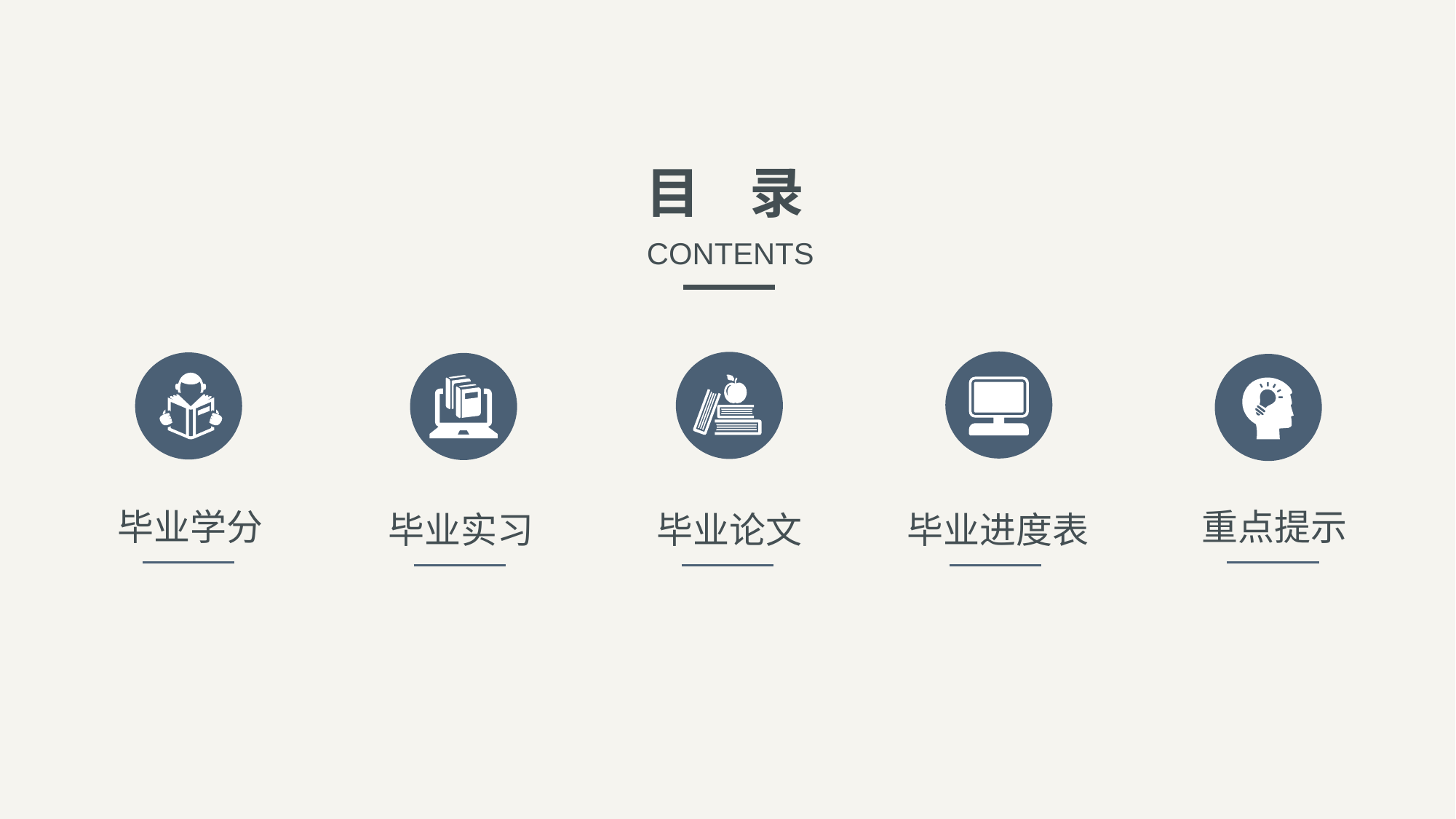

目    录
CONTENTS

毕业学分
重点提示
毕业实习
毕业论文
毕业进度表